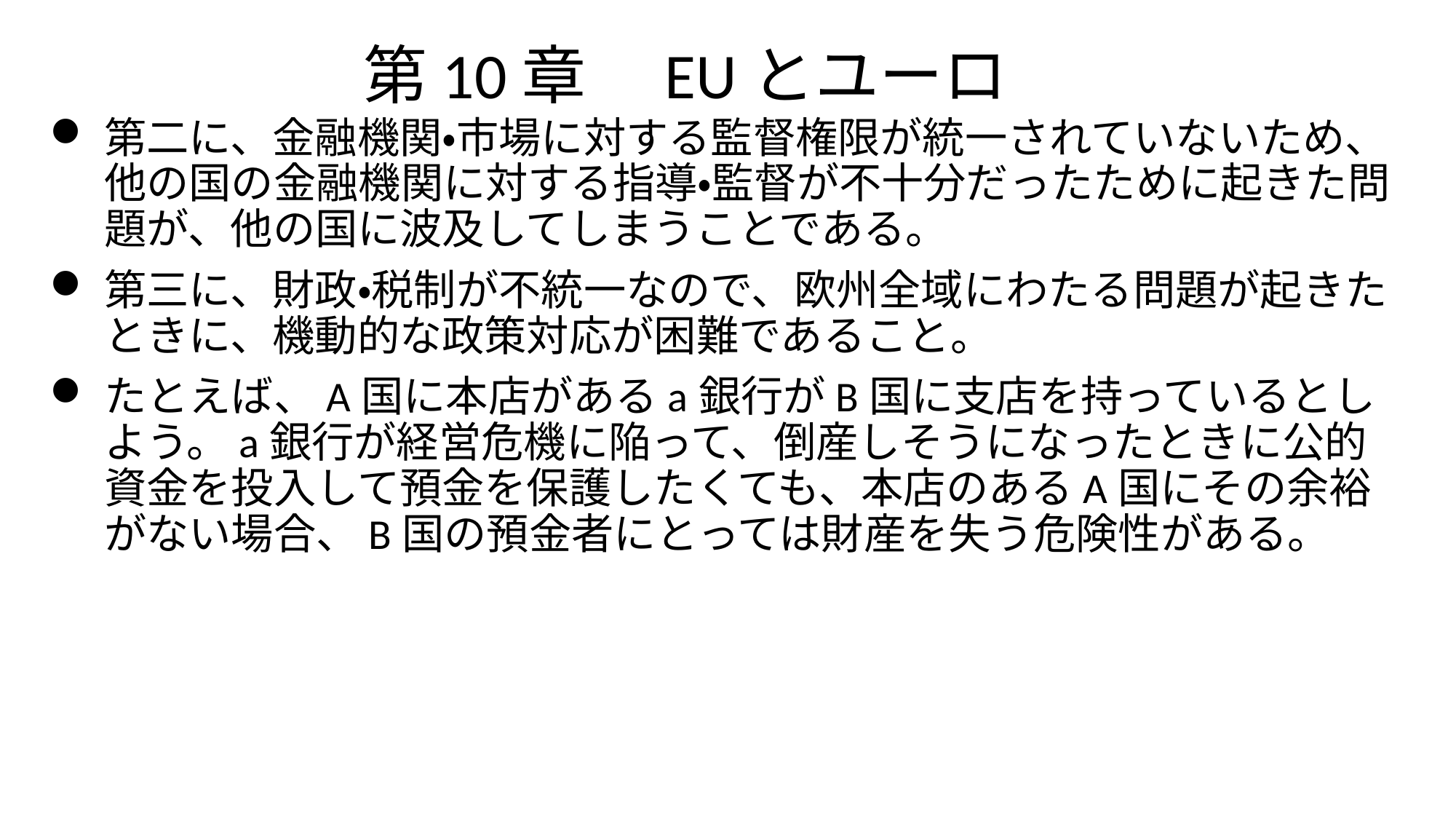

# 第10章　EUとユーロ
第二に、金融機関・市場に対する監督権限が統一されていないため、他の国の金融機関に対する指導・監督が不十分だったために起きた問題が、他の国に波及してしまうことである。
第三に、財政・税制が不統一なので、欧州全域にわたる問題が起きたときに、機動的な政策対応が困難であること。
たとえば、A国に本店があるa銀行がB国に支店を持っているとしよう。a銀行が経営危機に陥って、倒産しそうになったときに公的資金を投入して預金を保護したくても、本店のあるA国にその余裕がない場合、B国の預金者にとっては財産を失う危険性がある。